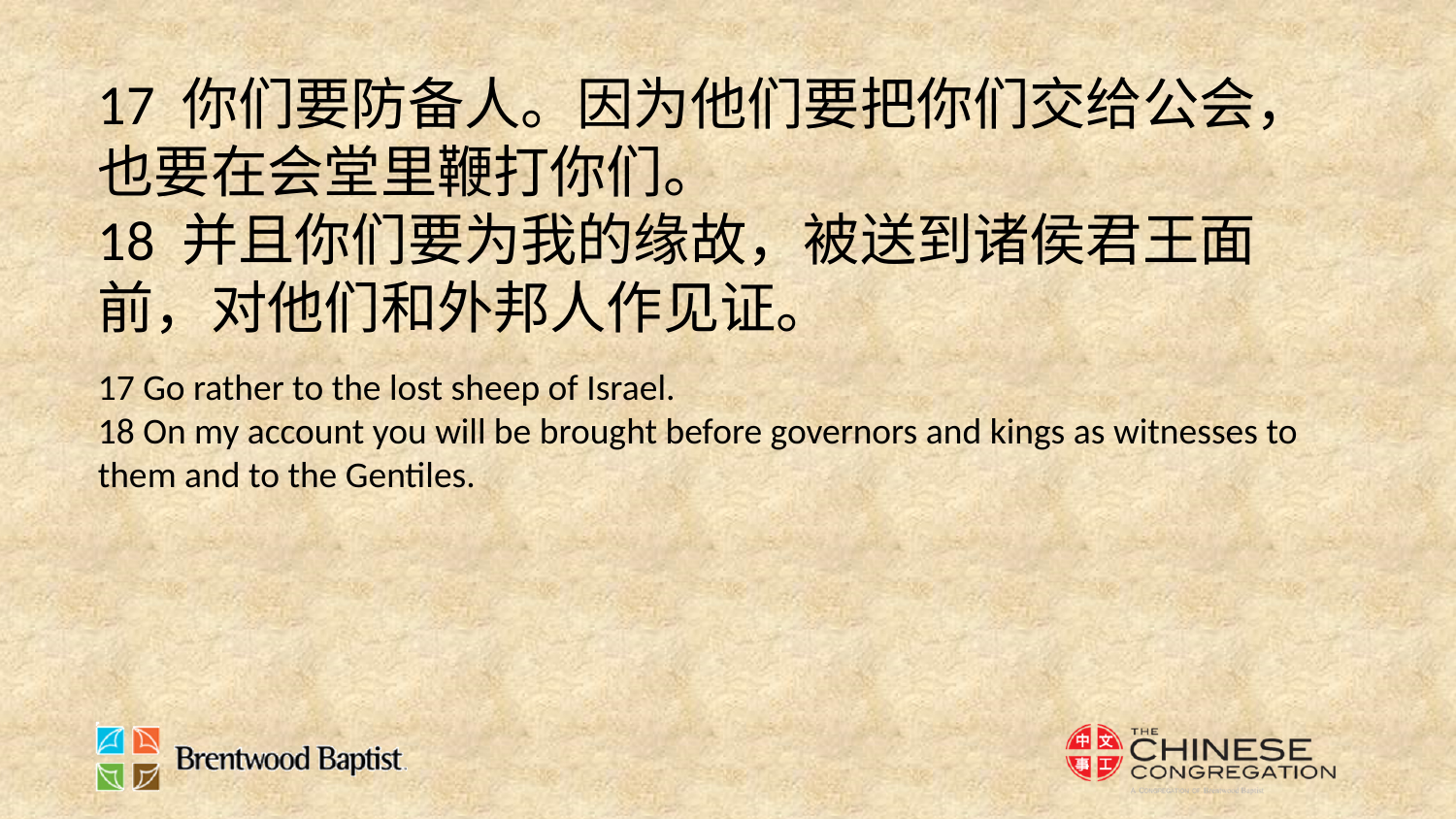

17 你们要防备人。因为他们要把你们交给公会，也要在会堂里鞭打你们。
18 并且你们要为我的缘故，被送到诸侯君王面前，对他们和外邦人作见证。

17 Go rather to the lost sheep of Israel.
18 On my account you will be brought before governors and kings as witnesses to them and to the Gentiles.